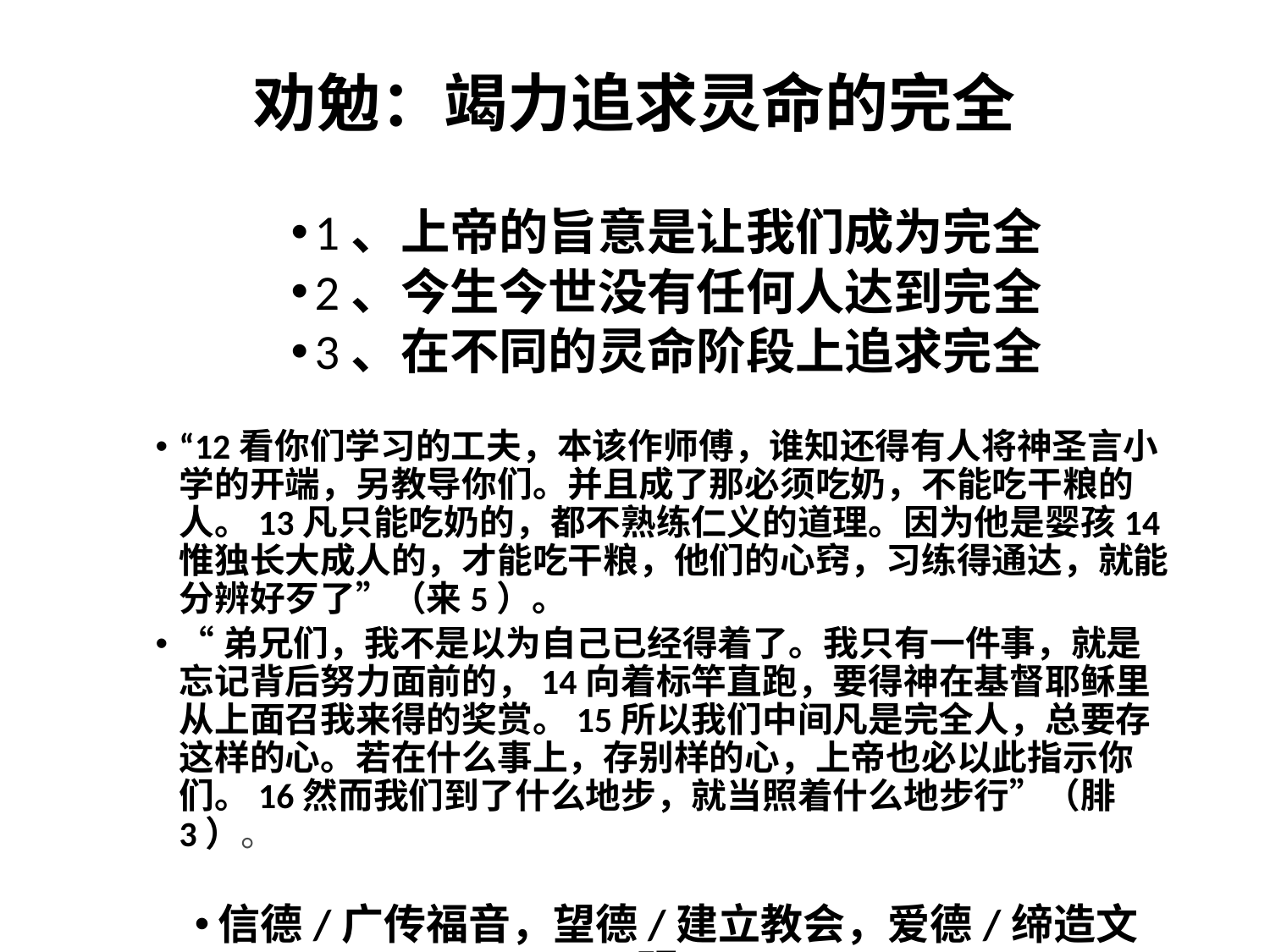

# 劝勉：竭力追求灵命的完全
1、上帝的旨意是让我们成为完全
2、今生今世没有任何人达到完全
3、在不同的灵命阶段上追求完全

“12看你们学习的工夫，本该作师傅，谁知还得有人将神圣言小学的开端，另教导你们。并且成了那必须吃奶，不能吃干粮的人。13凡只能吃奶的，都不熟练仁义的道理。因为他是婴孩14惟独长大成人的，才能吃干粮，他们的心窍，习练得通达，就能分辨好歹了”（来5）。
“弟兄们，我不是以为自己已经得着了。我只有一件事，就是忘记背后努力面前的，14向着标竿直跑，要得神在基督耶稣里从上面召我来得的奖赏。15所以我们中间凡是完全人，总要存这样的心。若在什么事上，存别样的心，上帝也必以此指示你们。16然而我们到了什么地步，就当照着什么地步行”（腓3）。

信德/广传福音，望德/建立教会，爱德/缔造文明！